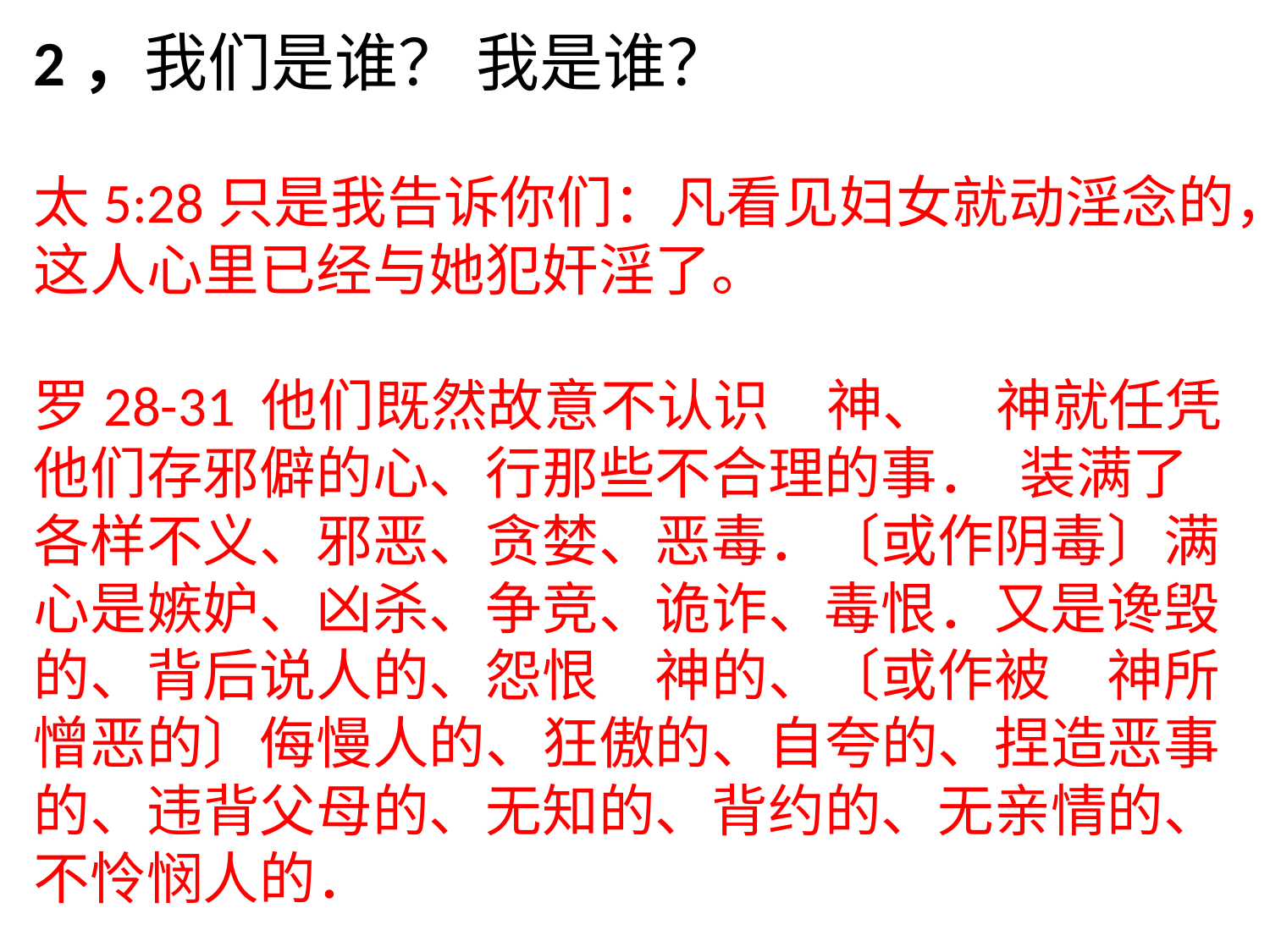

2，我们是谁？ 我是谁？

太5:28只是我告诉你们：凡看见妇女就动淫念的，这人心里已经与她犯奸淫了。

罗28-31 他们既然故意不认识　神、　神就任凭
他们存邪僻的心、行那些不合理的事．  装满了各样不义、邪恶、贪婪、恶毒．〔或作阴毒〕满心是嫉妒、凶杀、争竞、诡诈、毒恨．又是谗毁的、背后说人的、怨恨　神的、〔或作被　神所憎恶的〕侮慢人的、狂傲的、自夸的、捏造恶事的、违背父母的、无知的、背约的、无亲情的、不怜悯人的．